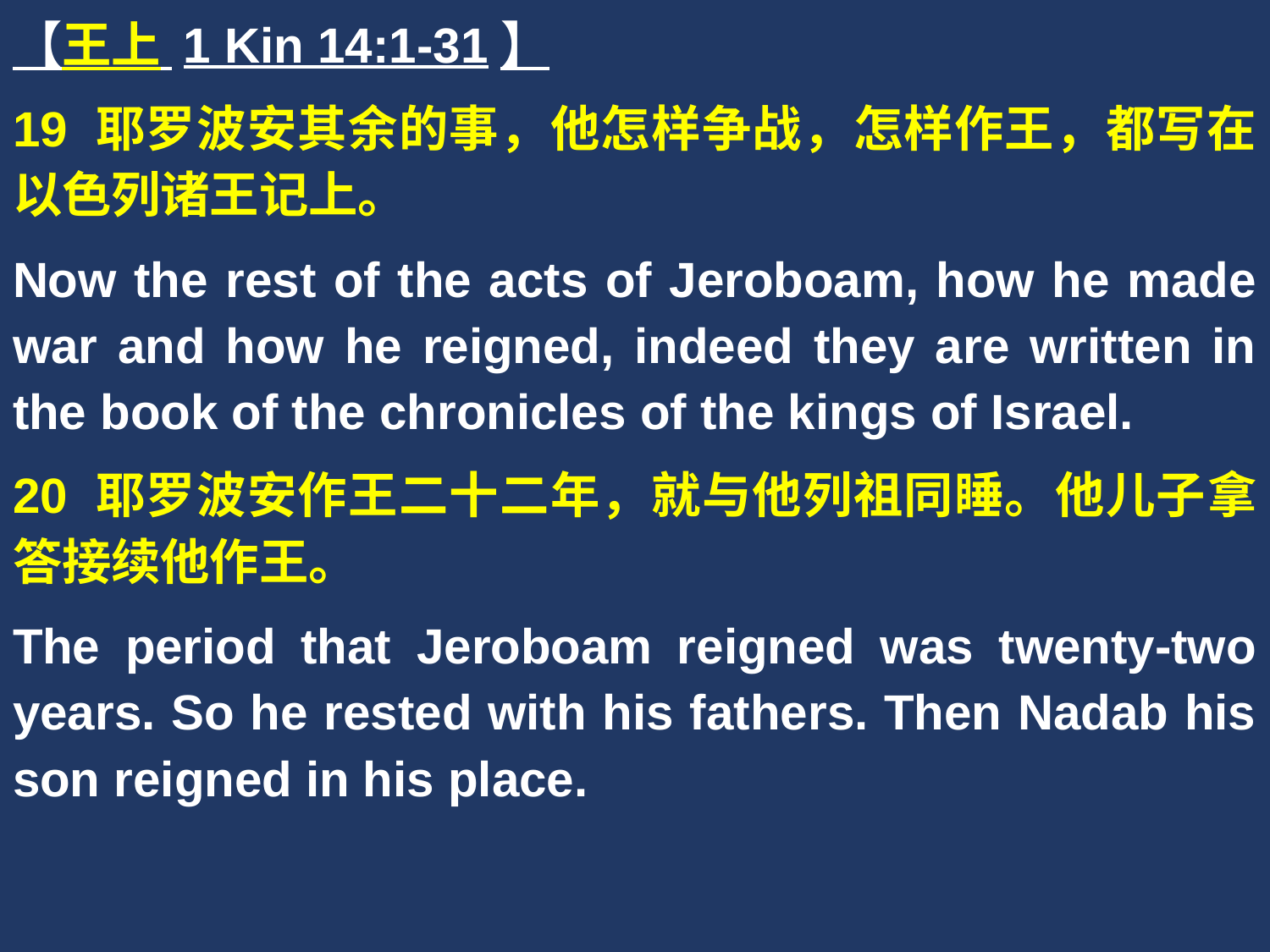

【王上 1 Kin 14:1-31】
19 耶罗波安其余的事，他怎样争战，怎样作王，都写在以色列诸王记上。
Now the rest of the acts of Jeroboam, how he made war and how he reigned, indeed they are written in the book of the chronicles of the kings of Israel.
20 耶罗波安作王二十二年，就与他列祖同睡。他儿子拿答接续他作王。
The period that Jeroboam reigned was twenty-two years. So he rested with his fathers. Then Nadab his son reigned in his place.